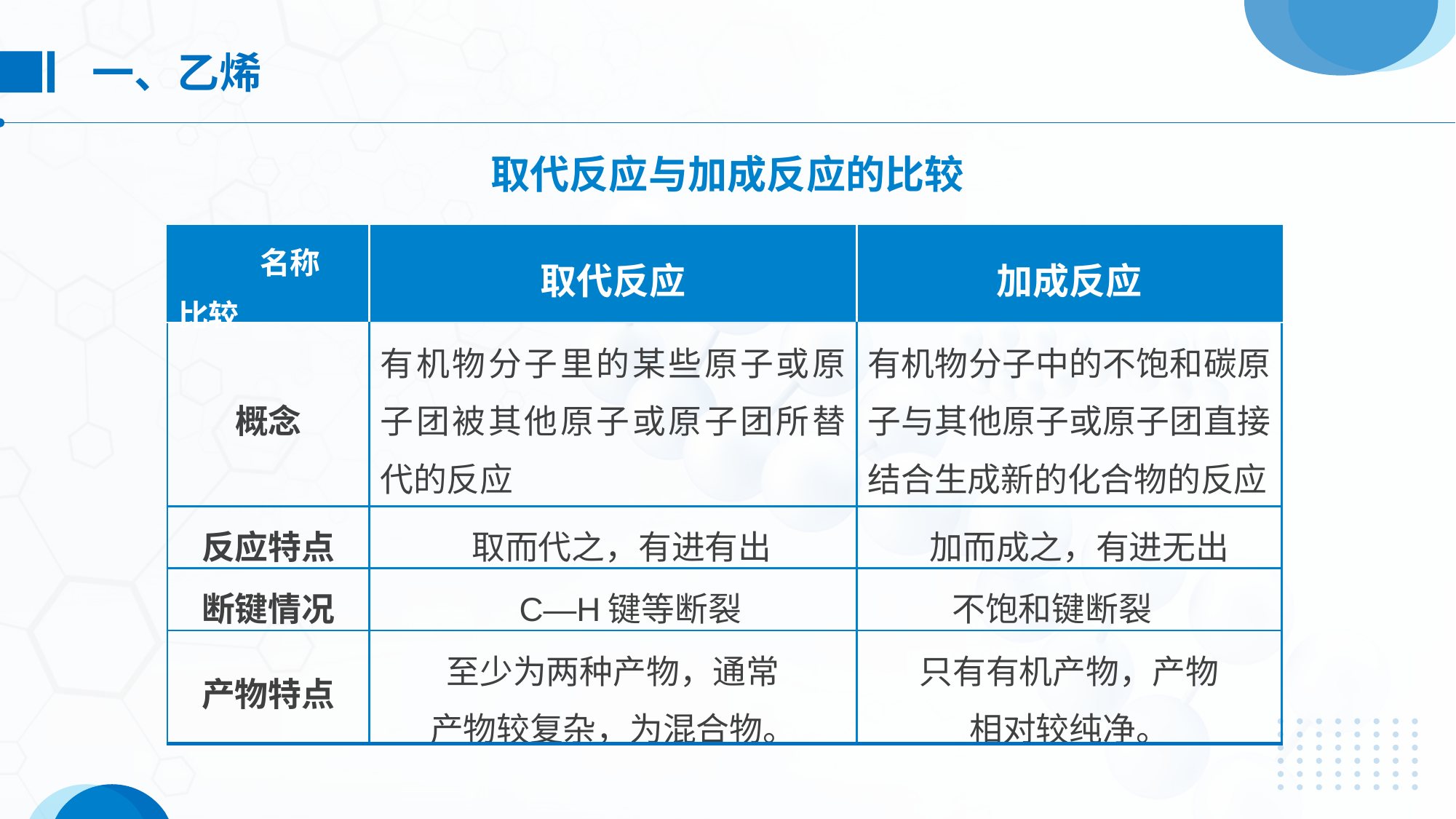

一、乙烯

取代反应与加成反应的比较
| 名称 比较 | 取代反应 | 加成反应 |
| --- | --- | --- |
| 概念 | 有机物分子里的某些原子或原子团被其他原子或原子团所替代的反应 | 有机物分子中的不饱和碳原子与其他原子或原子团直接结合生成新的化合物的反应 |
| 反应特点 | 取而代之，有进有出 | 加而成之，有进无出 |
| 断键情况 | C—H键等断裂 | 不饱和键断裂 |
| 产物特点 | 至少为两种产物，通常 产物较复杂，为混合物。 | 只有有机产物，产物 相对较纯净。 |